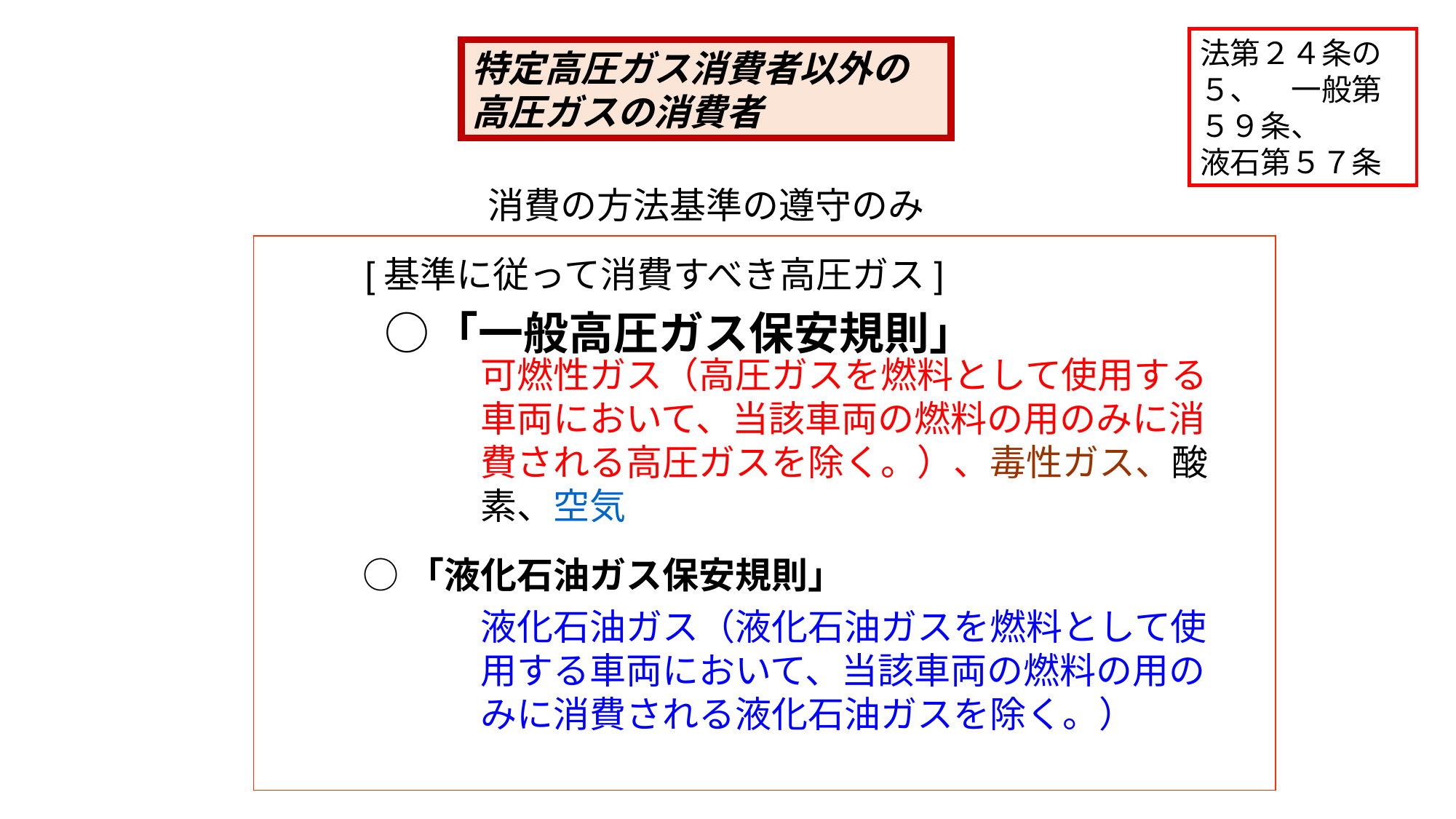

法第２４条の５、　一般第５９条、　　液石第５７条

特定高圧ガス消費者以外の高圧ガスの消費者
消費の方法基準の遵守のみ

[基準に従って消費すべき高圧ガス]
○「一般高圧ガス保安規則」

可燃性ガス（高圧ガスを燃料として使用する車両において、当該車両の燃料の用のみに消費される高圧ガスを除く。）、毒性ガス、酸素、空気
○「液化石油ガス保安規則」
液化石油ガス（液化石油ガスを燃料として使用する車両において、当該車両の燃料の用のみに消費される液化石油ガスを除く。）